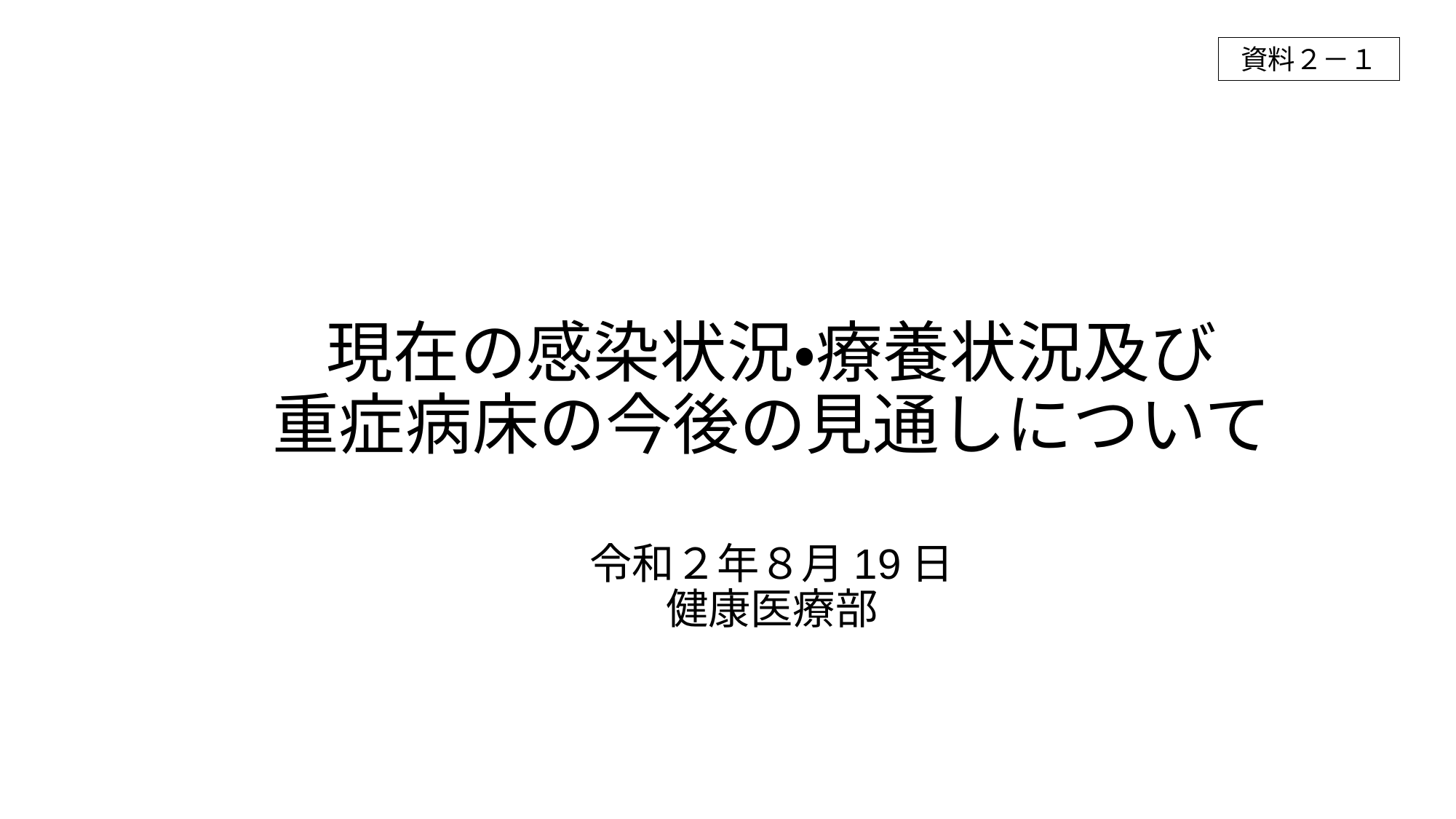

資料２－１
現在の感染状況・療養状況及び
重症病床の今後の見通しについて
# 令和２年８月19日 健康医療部